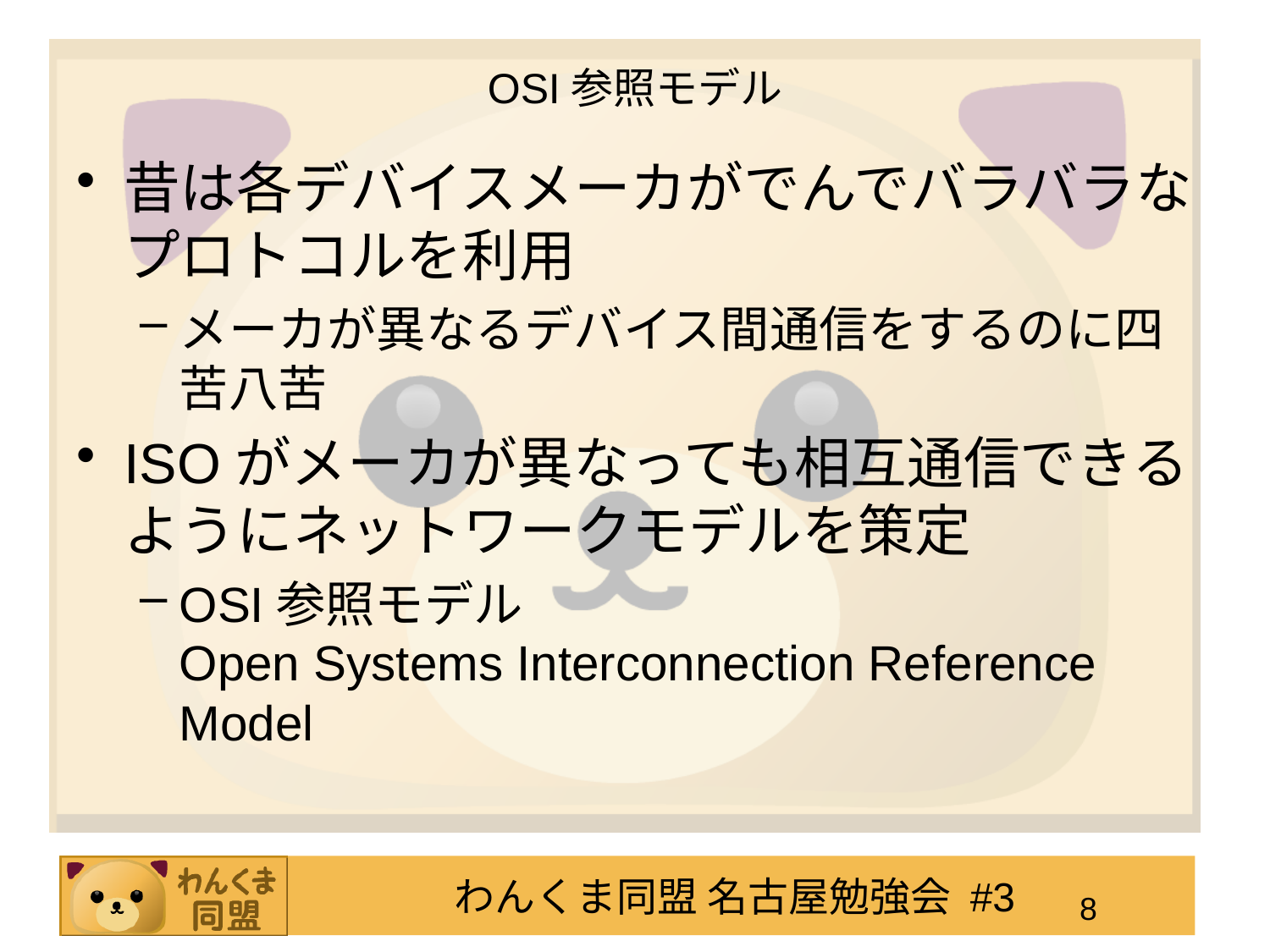

# OSI参照モデル
昔は各デバイスメーカがでんでバラバラなプロトコルを利用
メーカが異なるデバイス間通信をするのに四苦八苦
ISOがメーカが異なっても相互通信できるようにネットワークモデルを策定
OSI参照モデル
Open Systems Interconnection Reference Model